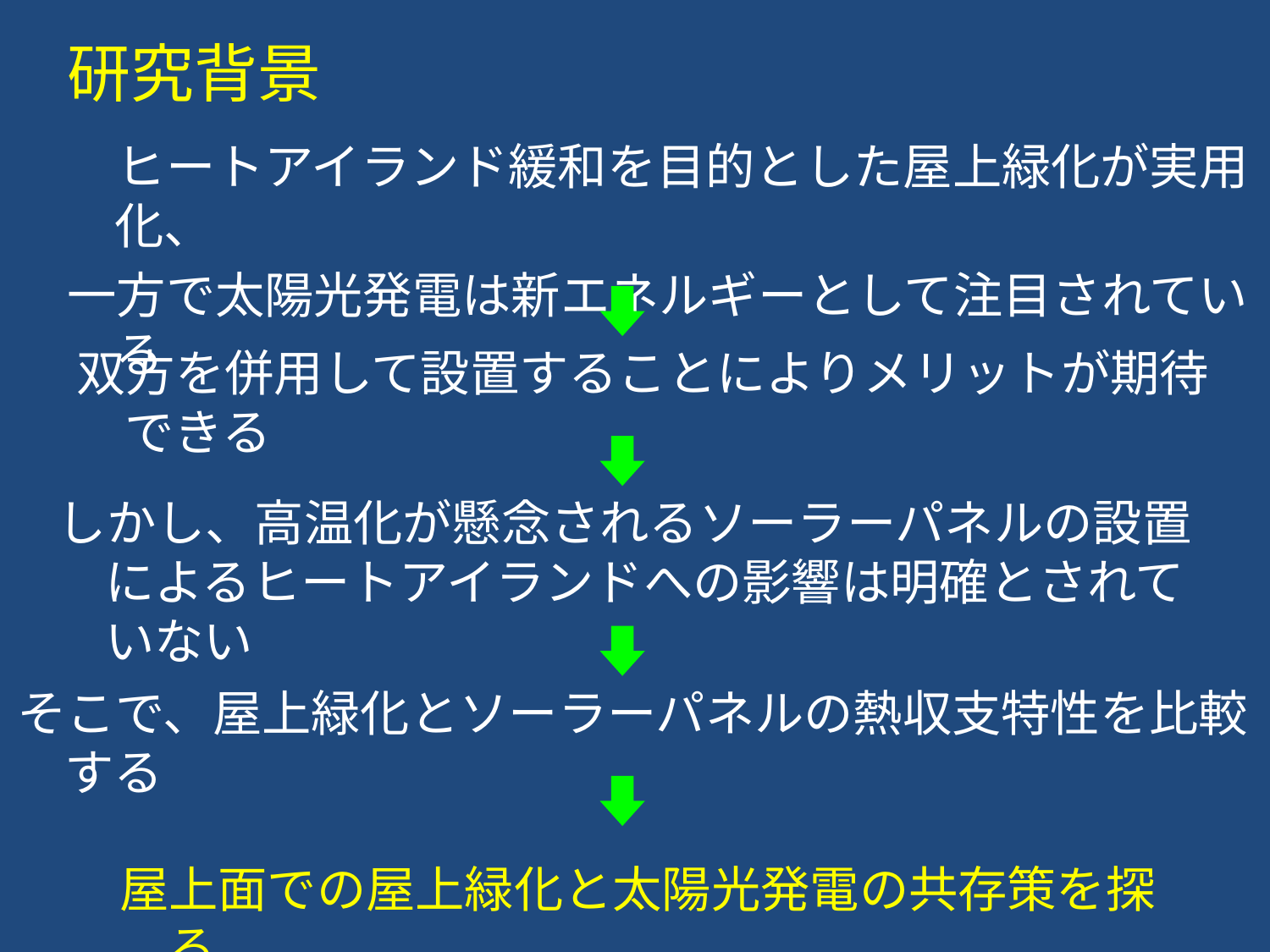

研究背景
　ヒートアイランド緩和を目的とした屋上緑化が実用化、
一方で太陽光発電は新エネルギーとして注目されている

双方を併用して設置することによりメリットが期待できる

しかし、高温化が懸念されるソーラーパネルの設置によるヒートアイランドへの影響は明確とされていない

そこで、屋上緑化とソーラーパネルの熱収支特性を比較する

屋上面での屋上緑化と太陽光発電の共存策を探る